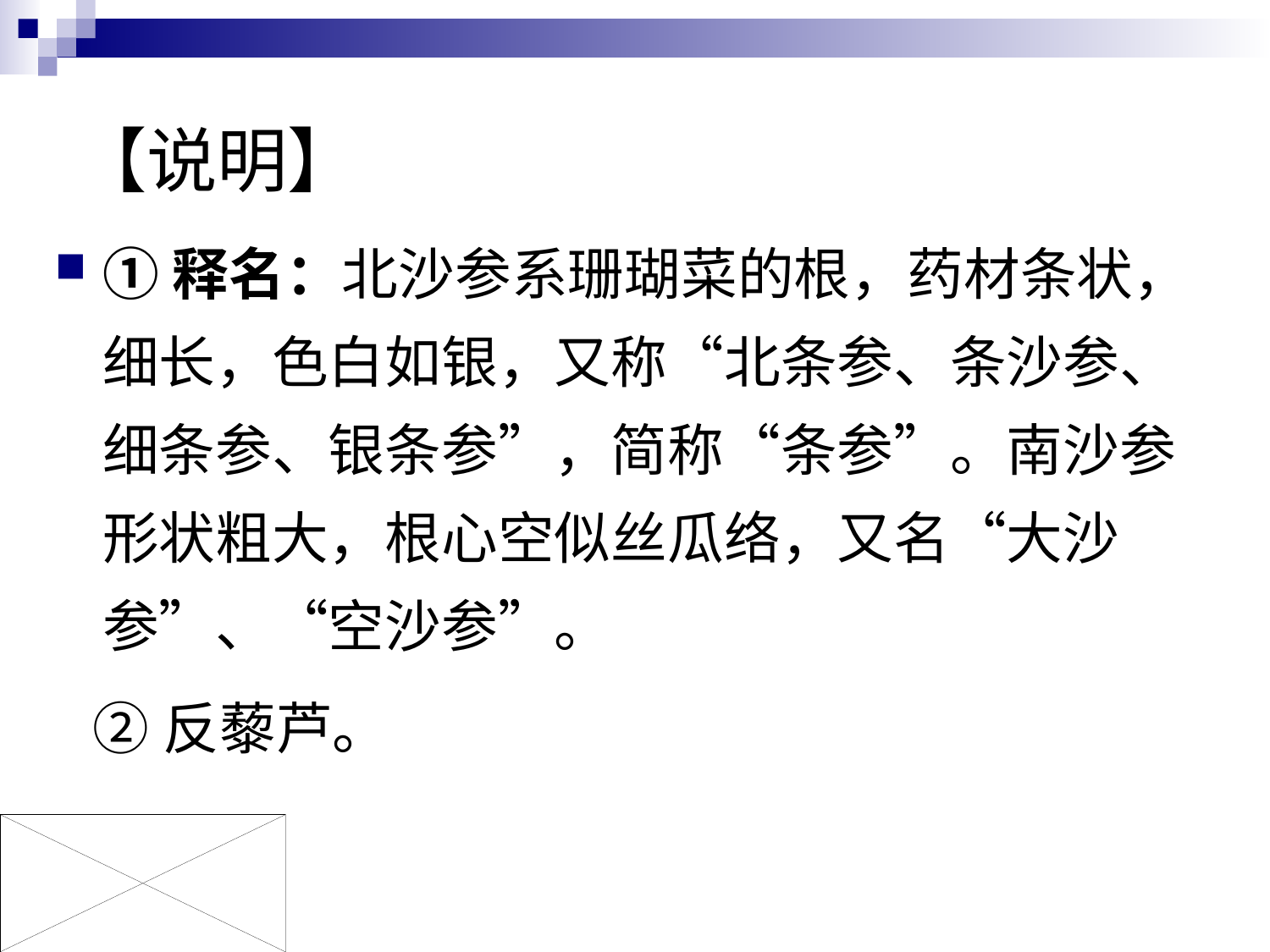

# 【说明】
①释名：北沙参系珊瑚菜的根，药材条状，细长，色白如银，又称“北条参、条沙参、细条参、银条参”，简称“条参”。南沙参形状粗大，根心空似丝瓜络，又名“大沙参”、“空沙参”。
   ②反藜芦。